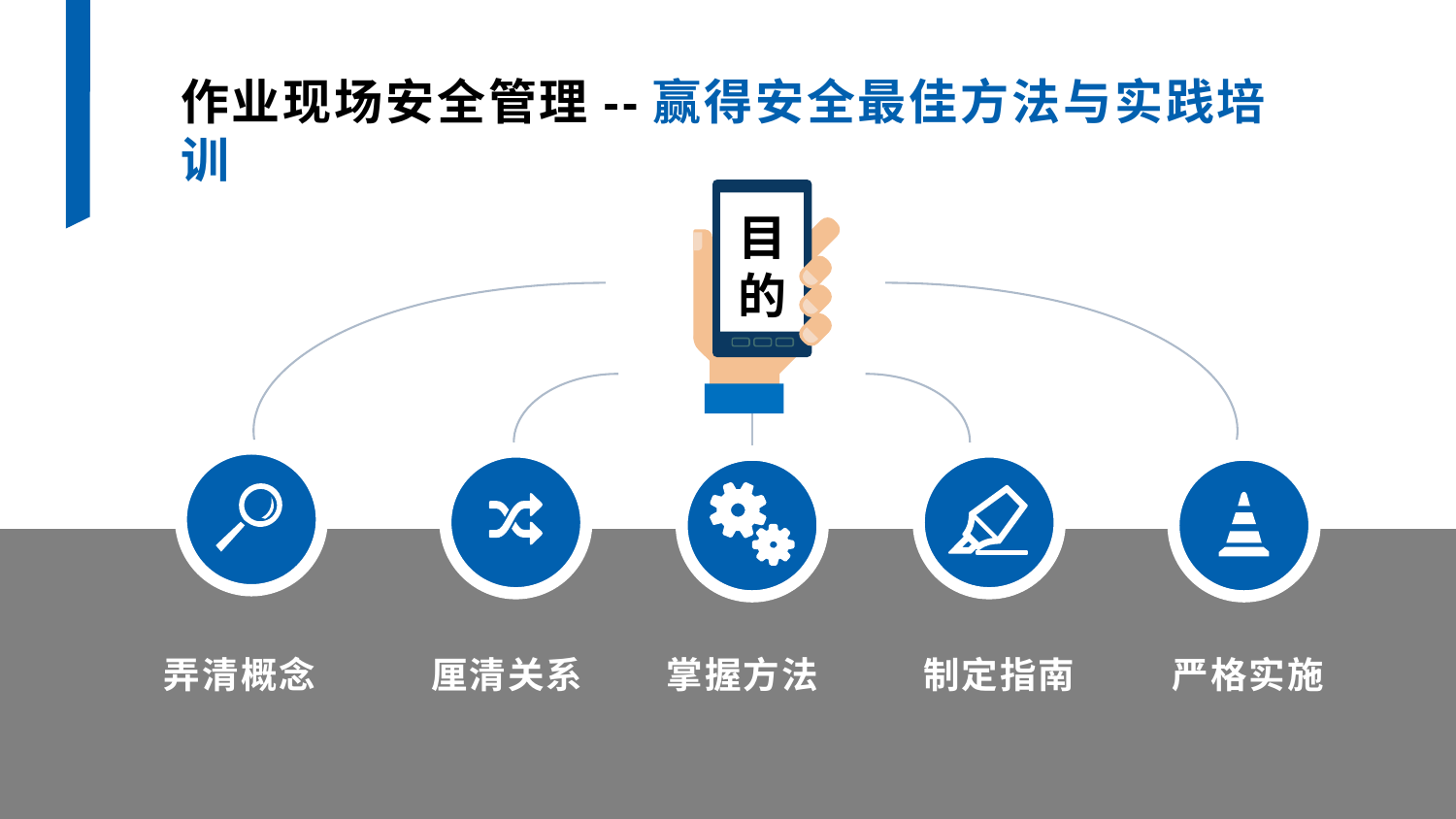

作业现场安全管理--赢得安全最佳方法与实践培训

目的

弄清概念
厘清关系
掌握方法
制定指南
严格实施